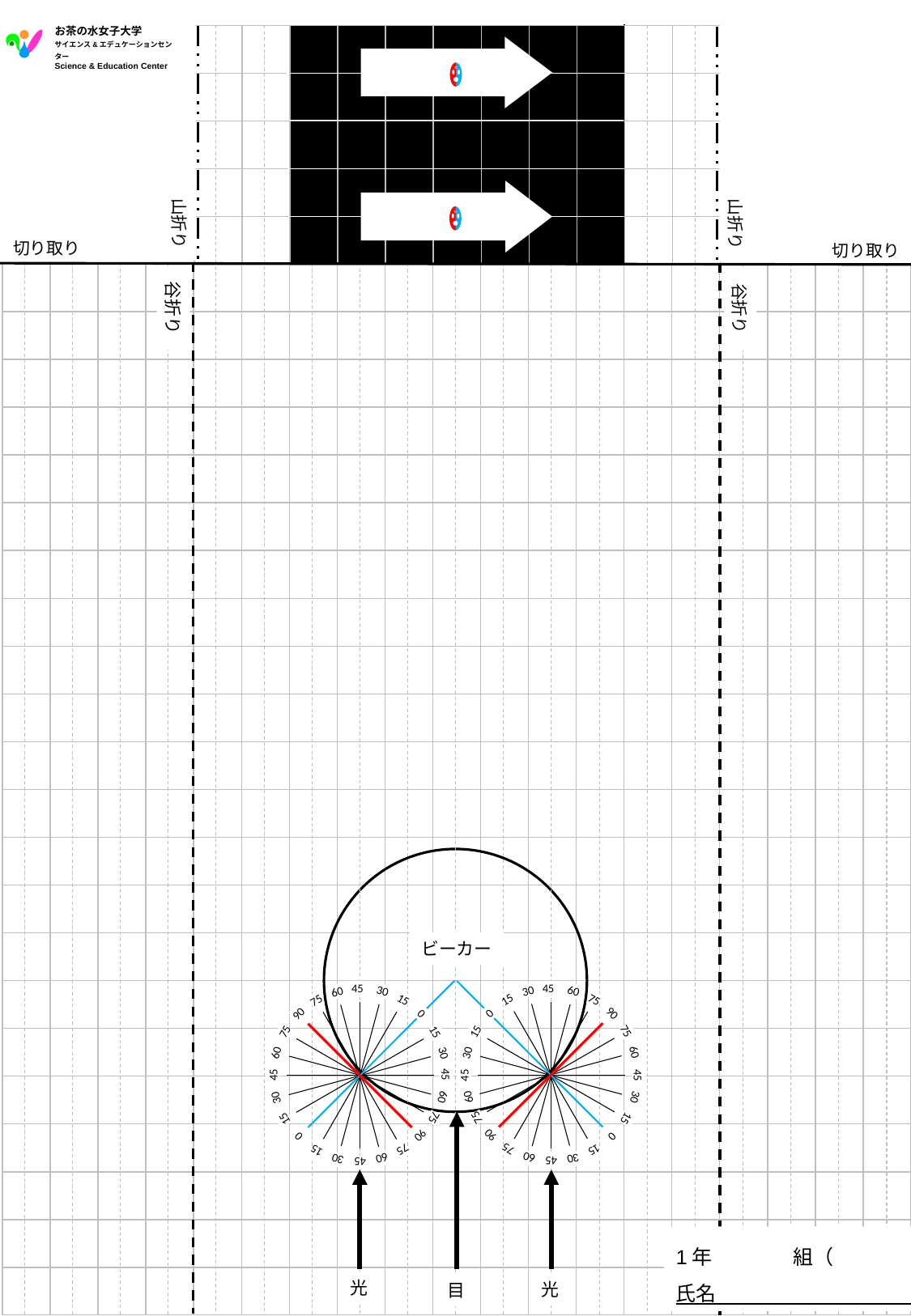

お茶の水女子大学
サイエンス&エデュケーションセンター
Science & Education Center

山折り
山折り

|  |  |  |  |  |  |  |  |  |  |  |
| --- | --- | --- | --- | --- | --- | --- | --- | --- | --- | --- |
|  |  |  |  |  |  |  |  |  |  |  |
|  |  |  |  |  |  |  |  |  |  |  |
|  |  |  |  |  |  |  |  |  |  |  |
|  |  |  |  |  |  |  |  |  |  |  |

お

お

切り取り
切り取り
谷折り
谷折り
|  |  |  |  |  |  |  |  |  |  |  |  |  |  |  |  |  |  |  |
| --- | --- | --- | --- | --- | --- | --- | --- | --- | --- | --- | --- | --- | --- | --- | --- | --- | --- | --- |
|  |  |  |  |  |  |  |  |  |  |  |  |  |  |  |  |  |  |  |
|  |  |  |  |  |  |  |  |  |  |  |  |  |  |  |  |  |  |  |
|  |  |  |  |  |  |  |  |  |  |  |  |  |  |  |  |  |  |  |
|  |  |  |  |  |  |  |  |  |  |  |  |  |  |  |  |  |  |  |
|  |  |  |  |  |  |  |  |  |  |  |  |  |  |  |  |  |  |  |
|  |  |  |  |  |  |  |  |  |  |  |  |  |  |  |  |  |  |  |
|  |  |  |  |  |  |  |  |  |  |  |  |  |  |  |  |  |  |  |
|  |  |  |  |  |  |  |  |  |  |  |  |  |  |  |  |  |  |  |
|  |  |  |  |  |  |  |  |  |  |  |  |  |  |  |  |  |  |  |
|  |  |  |  |  |  |  |  |  |  |  |  |  |  |  |  |  |  |  |
|  |  |  |  |  |  |  |  |  |  |  |  |  |  |  |  |  |  |  |
|  |  |  |  |  |  |  |  |  |  |  |  |  |  |  |  |  |  |  |
|  |  |  |  |  |  |  |  |  |  |  |  |  |  |  |  |  |  |  |
|  |  |  |  |  |  |  |  |  |  |  |  |  |  |  |  |  |  |  |
|  |  |  |  |  |  |  |  |  |  |  |  |  |  |  |  |  |  |  |
|  |  |  |  |  |  |  |  |  |  |  |  |  |  |  |  |  |  |  |
|  |  |  |  |  |  |  |  |  |  |  |  |  |  |  |  |  |  |  |
|  |  |  |  |  |  |  |  |  |  |  |  |  |  |  |  |  |  |  |
|  |  |  |  |  |  |  |  |  |  |  |  |  |  |  |  |  |  |  |
|  |  |  |  |  |  |  |  |  |  |  |  |  |  |  |  |  |  |  |
|  |  |  |  |  |  |  |  |  |  |  |  |  |  |  |  |  |  |  |

ビーカー
0
90
90
0
15
75
75
15
30
60
60
30
30
60
60
30
15
75
75
15
45
45
45
45
0
90
90
0
30
60
60
30
15
75
75
15
30
60
60
30
15
75
75
15
45
45
45
45
光
光
目
1年　　　　組（　　　　）
氏名